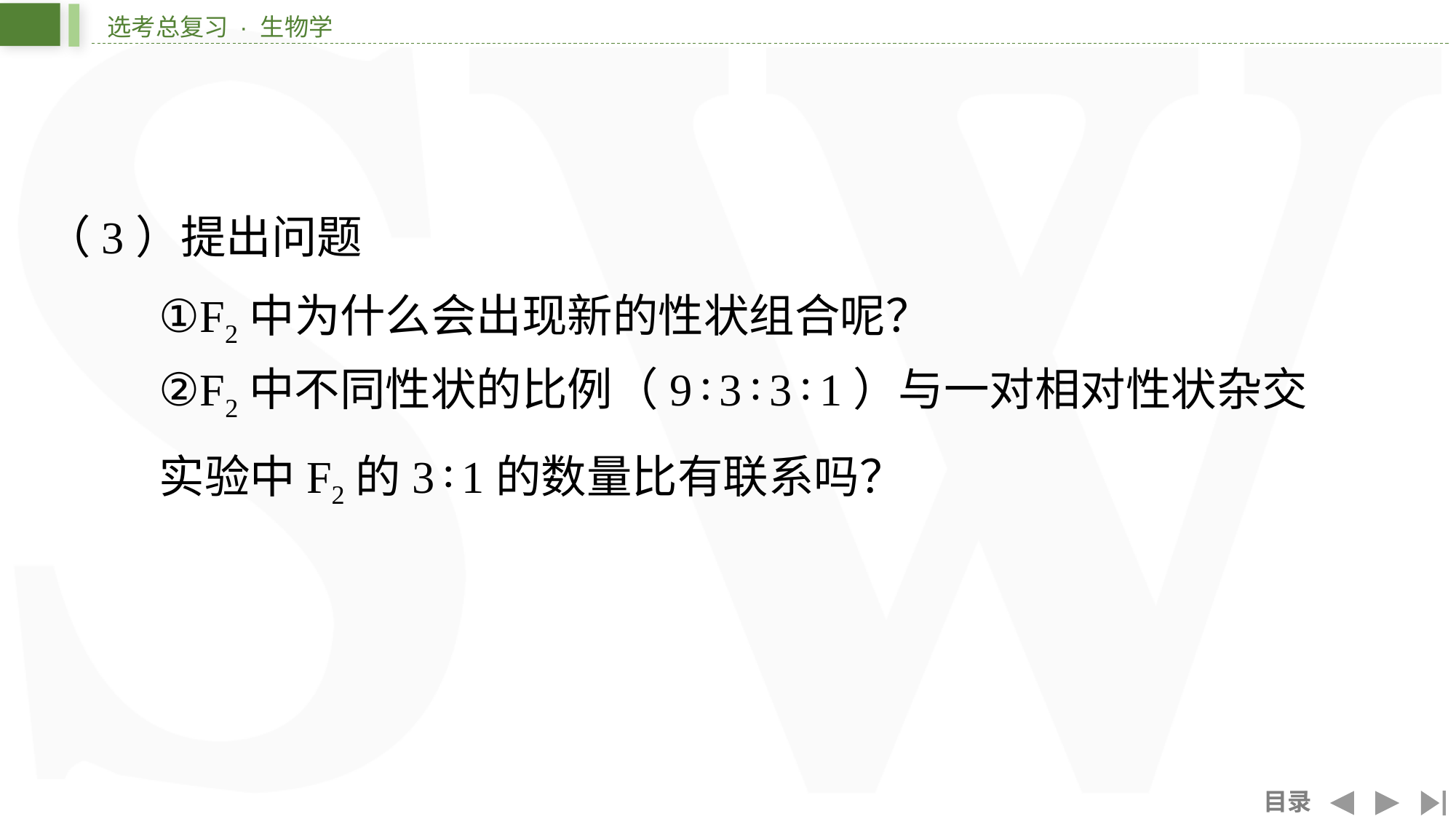

（3）提出问题
①F2中为什么会出现新的性状组合呢？
②F2中不同性状的比例（9∶3∶3∶1）与一对相对性状杂交
实验中F2的3∶1的数量比有联系吗？